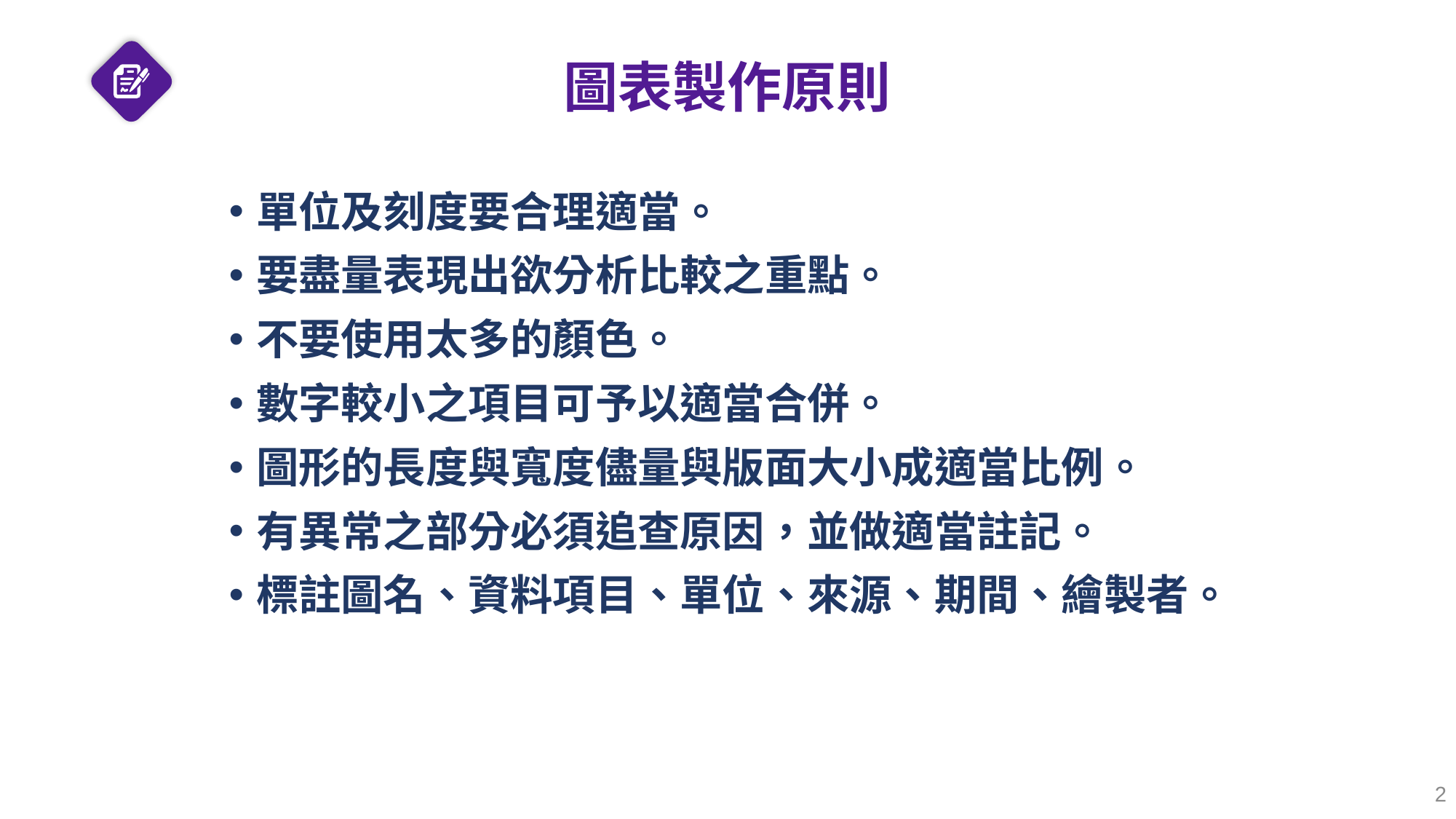

# 圖表製作原則
單位及刻度要合理適當。
要盡量表現出欲分析比較之重點。
不要使用太多的顏色。
數字較小之項目可予以適當合併。
圖形的長度與寬度儘量與版面大小成適當比例。
有異常之部分必須追查原因，並做適當註記。
標註圖名、資料項目、單位、來源、期間、繪製者。

2